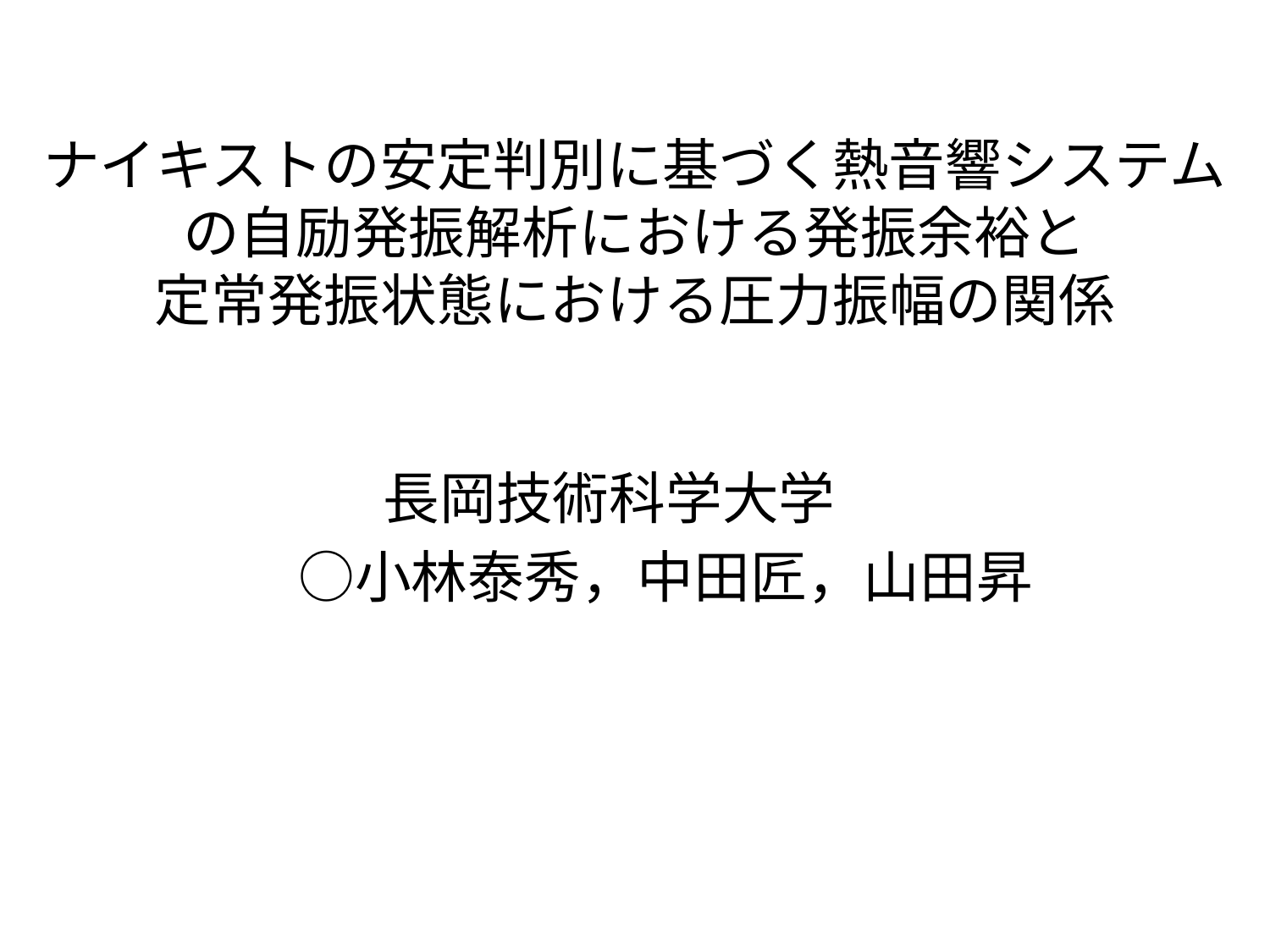

# ナイキストの安定判別に基づく熱音響システムの自励発振解析における発振余裕と 定常発振状態における圧力振幅の関係
長岡技術科学大学
　○小林泰秀，中田匠，山田昇